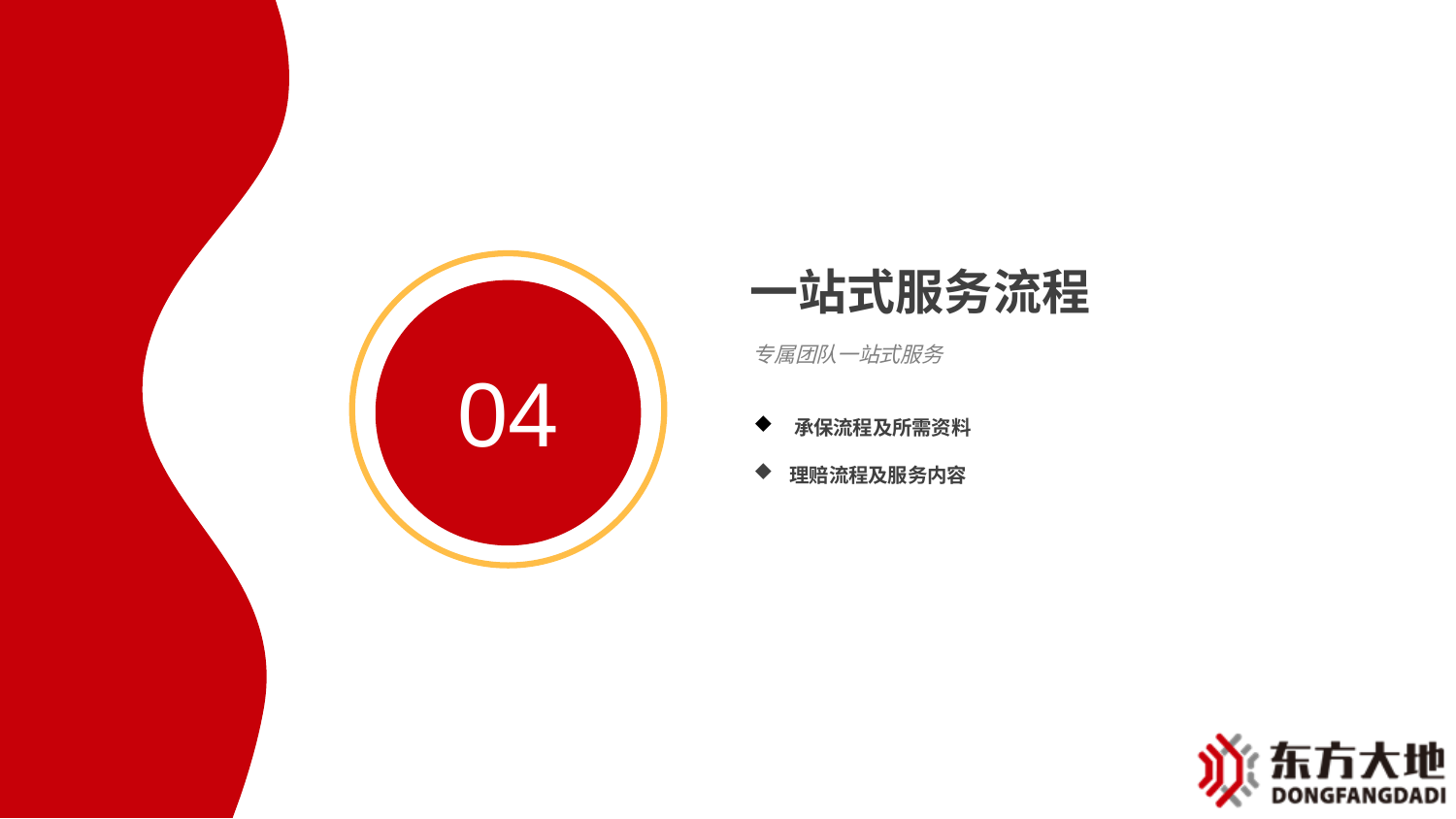

一站式服务流程

专属团队一站式服务
04
  承保流程及所需资料
 理赔流程及服务内容